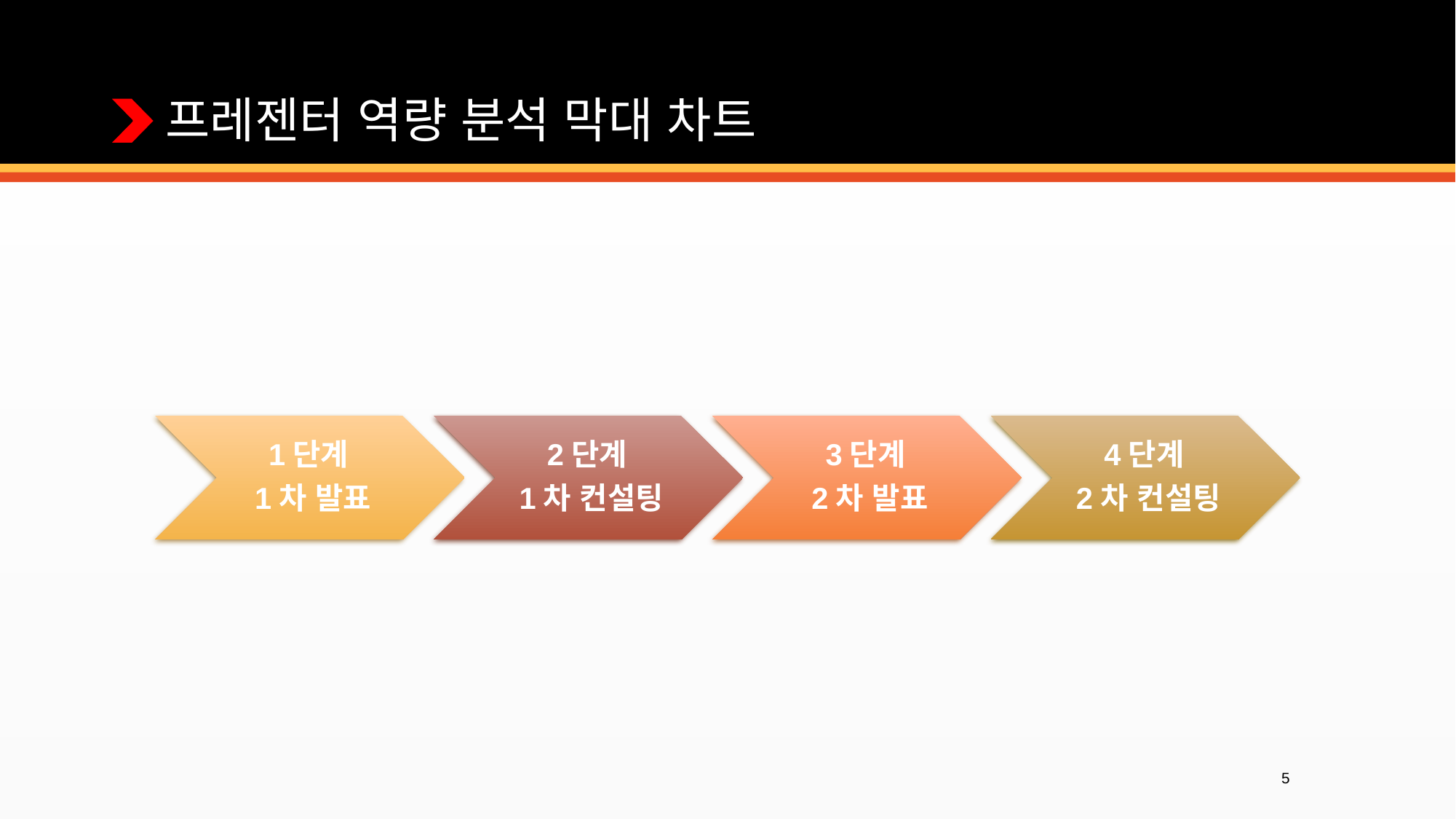

# 프레젠터 역량 분석 막대 차트

1단계
1차 발표
2단계
1차 컨설팅
3단계
2차 발표
4단계
2차 컨설팅
5